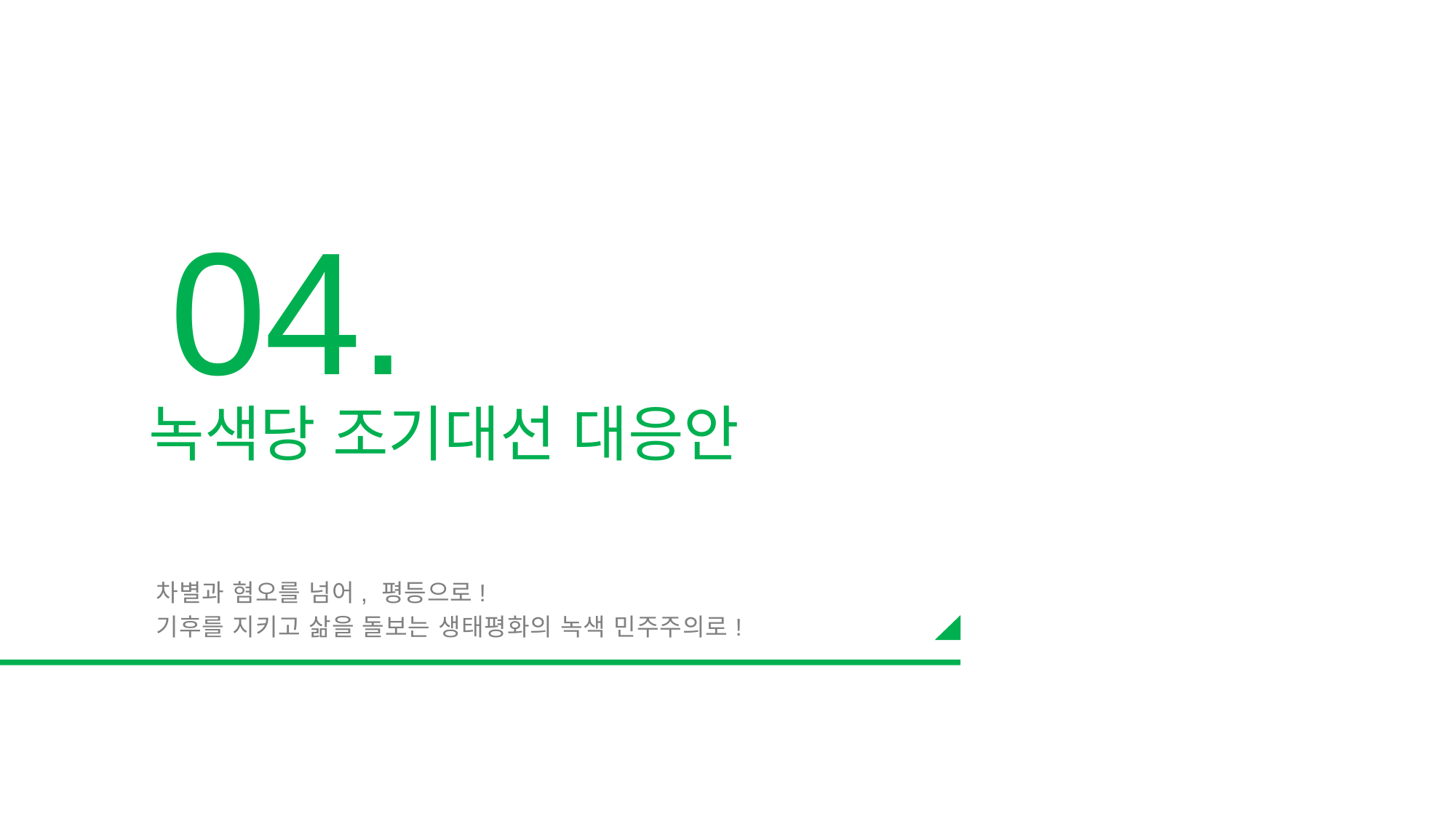

04.
녹색당 조기대선 대응안
차별과 혐오를 넘어, 평등으로!
기후를 지키고 삶을 돌보는 생태평화의 녹색 민주주의로!